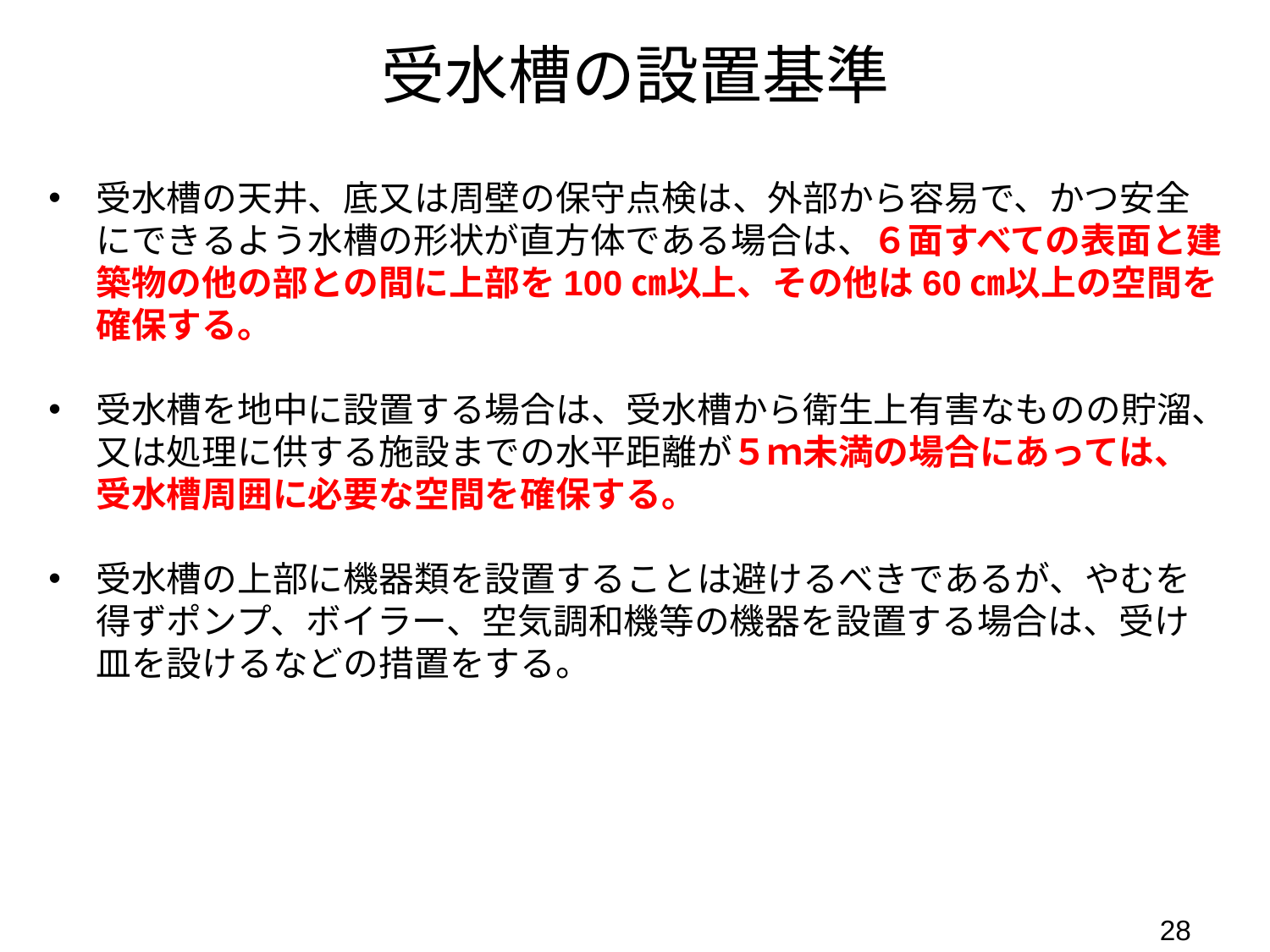

受水槽の設置基準

受水槽の天井、底又は周壁の保守点検は、外部から容易で、かつ安全にできるよう水槽の形状が直方体である場合は、６面すべての表面と建築物の他の部との間に上部を100㎝以上、その他は60㎝以上の空間を確保する。

受水槽を地中に設置する場合は、受水槽から衛生上有害なものの貯溜、又は処理に供する施設までの水平距離が５ｍ未満の場合にあっては、受水槽周囲に必要な空間を確保する。

受水槽の上部に機器類を設置することは避けるべきであるが、やむを得ずポンプ、ボイラー、空気調和機等の機器を設置する場合は、受け皿を設けるなどの措置をする。

28